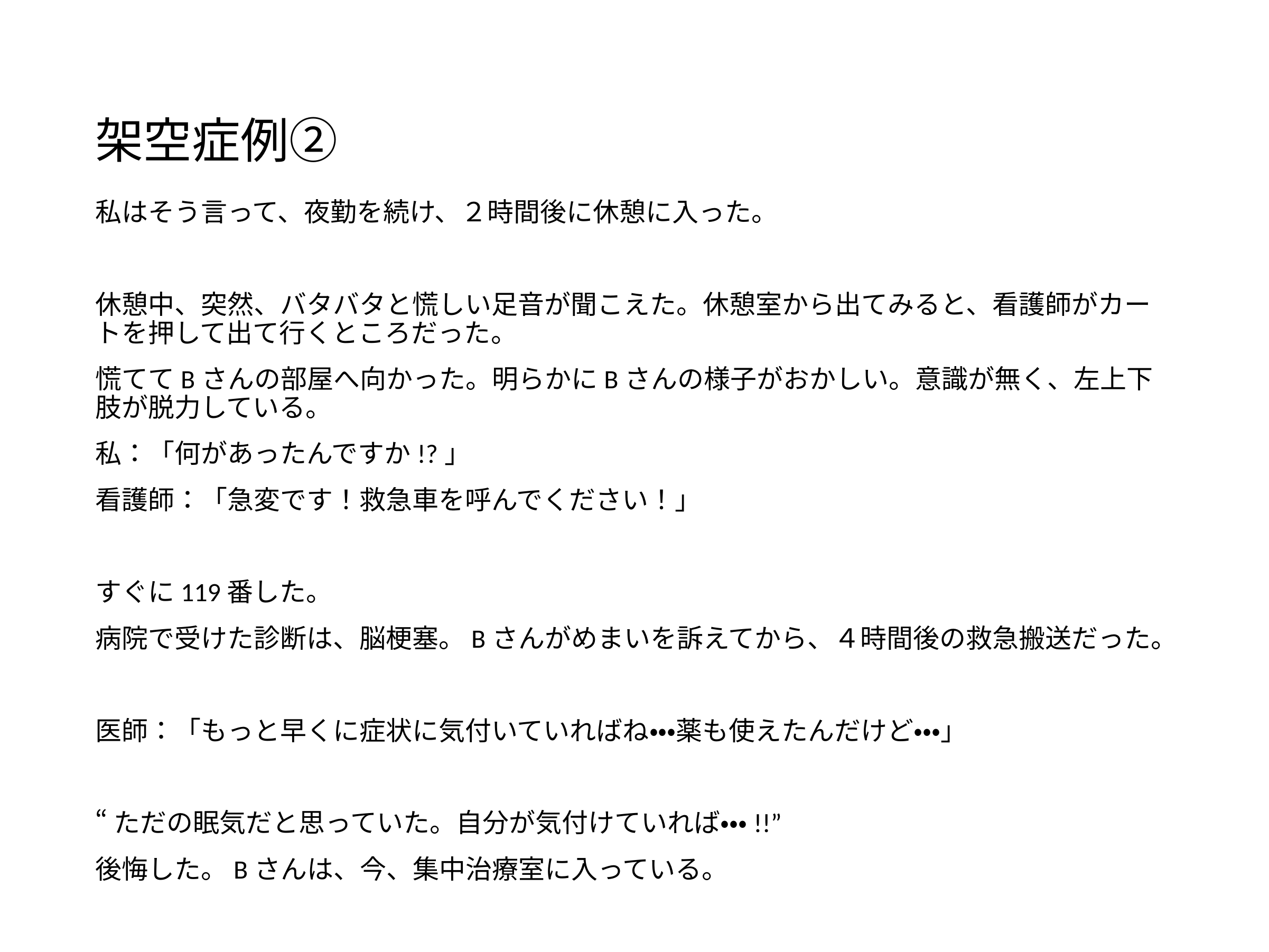

# 架空症例②
私はそう言って、夜勤を続け、２時間後に休憩に入った。

休憩中、突然、バタバタと慌しい足音が聞こえた。休憩室から出てみると、看護師がカートを押して出て行くところだった。
慌ててBさんの部屋へ向かった。明らかにBさんの様子がおかしい。意識が無く、左上下肢が脱力している。
私：「何があったんですか!?」
看護師：「急変です！救急車を呼んでください！」

すぐに119番した。
病院で受けた診断は、脳梗塞。Bさんがめまいを訴えてから、４時間後の救急搬送だった。

医師：「もっと早くに症状に気付いていればね・・・薬も使えたんだけど・・・」

“ただの眠気だと思っていた。自分が気付けていれば・・・!!”
後悔した。Bさんは、今、集中治療室に入っている。